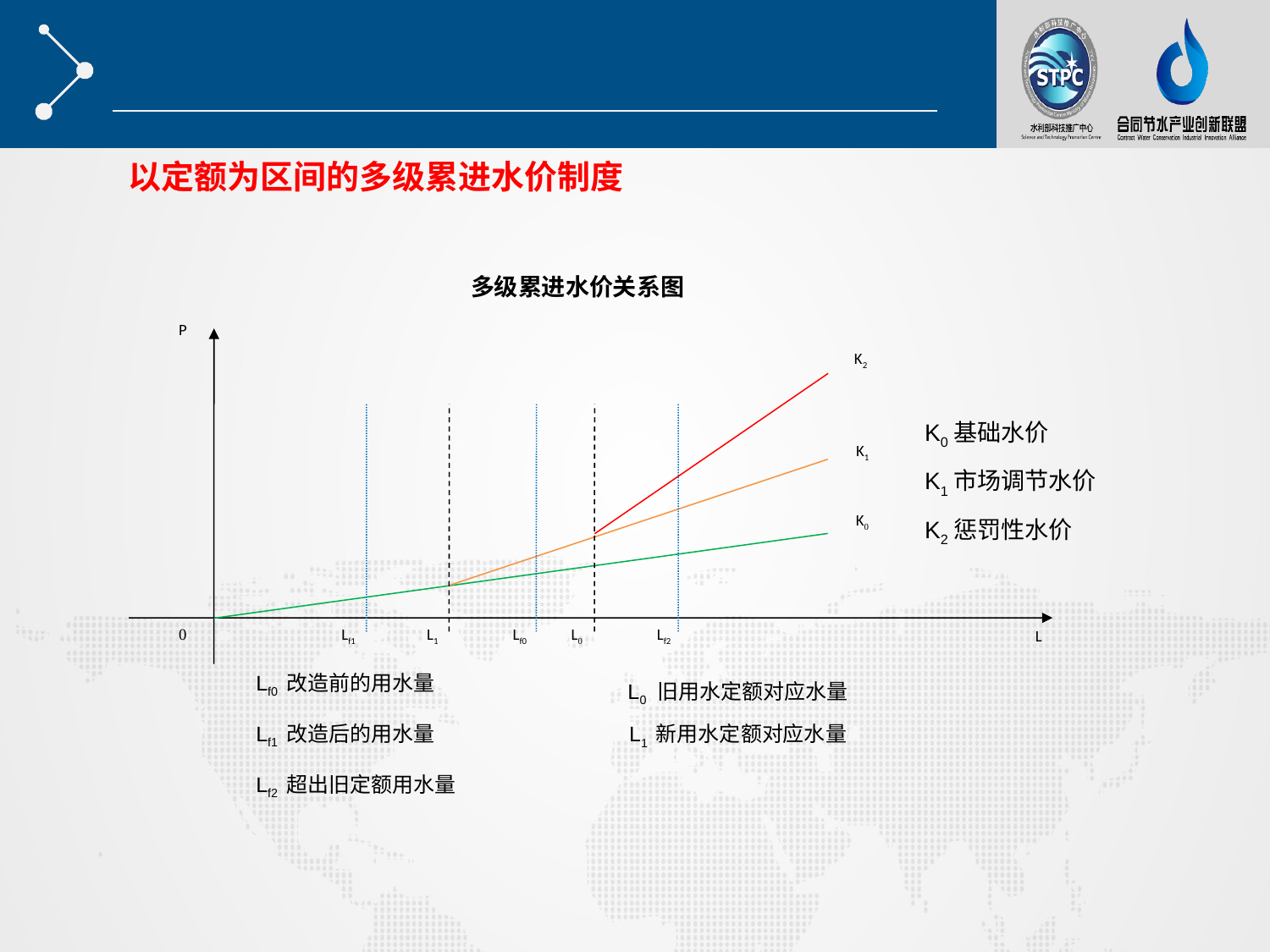

以定额为区间的多级累进水价制度
多级累进水价关系图
P
K2
K1
K0
0
Lf0
Lf1
L1
L0
Lf2
L
K0基础水价
K1市场调节水价
K2惩罚性水价
L0 旧用水定额对应水量
L1 新用水定额对应水量
Lf0 改造前的用水量
Lf1 改造后的用水量
Lf2 超出旧定额用水量